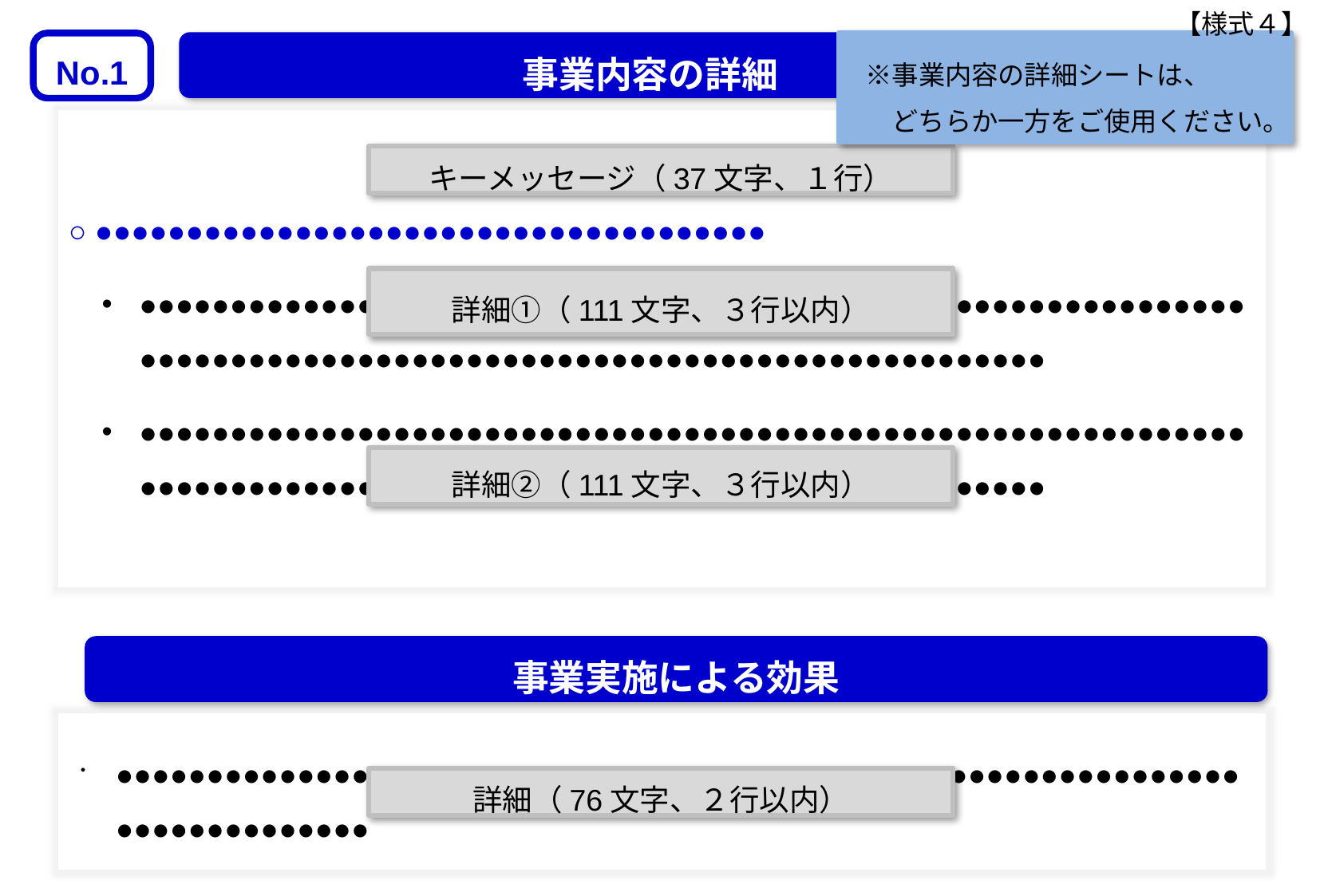

【様式４】
　　　　　　　　　事業内容の詳細
No.1
　※事業内容の詳細シートは、
　　どちらか一方をご使用ください。
○ ●●●●●●●●●●●●●●●●●●●●●●●●●●●●●●●●●●●●●
●●●●●●●●●●●●●●●●●●●●●●●●●●●●●●●●●●●●●●●●●●●●●●●●●●●●●●●●●●●●●●●●●●●●●●●●●●●●●●●●●●●●●●●●●●●●●●●●●●●●●●●●●●●●●●●
●●●●●●●●●●●●●●●●●●●●●●●●●●●●●●●●●●●●●●●●●●●●●●●●●●●●●●●●●●●●●●●●●●●●●●●●●●●●●●●●●●●●●●●●●●●●●●●●●●●●●●●●●●●●●●●
キーメッセージ（37文字、１行）
詳細①（111文字、３行以内）
詳細②（111文字、３行以内）
事業実施による効果
●●●●●●●●●●●●●●●●●●●●●●●●●●●●●●●●●●●●●●●●●●●●●●●●●●●●●●●●●●●●●●●●●●●●●●●●●●●●
詳細（76文字、２行以内）